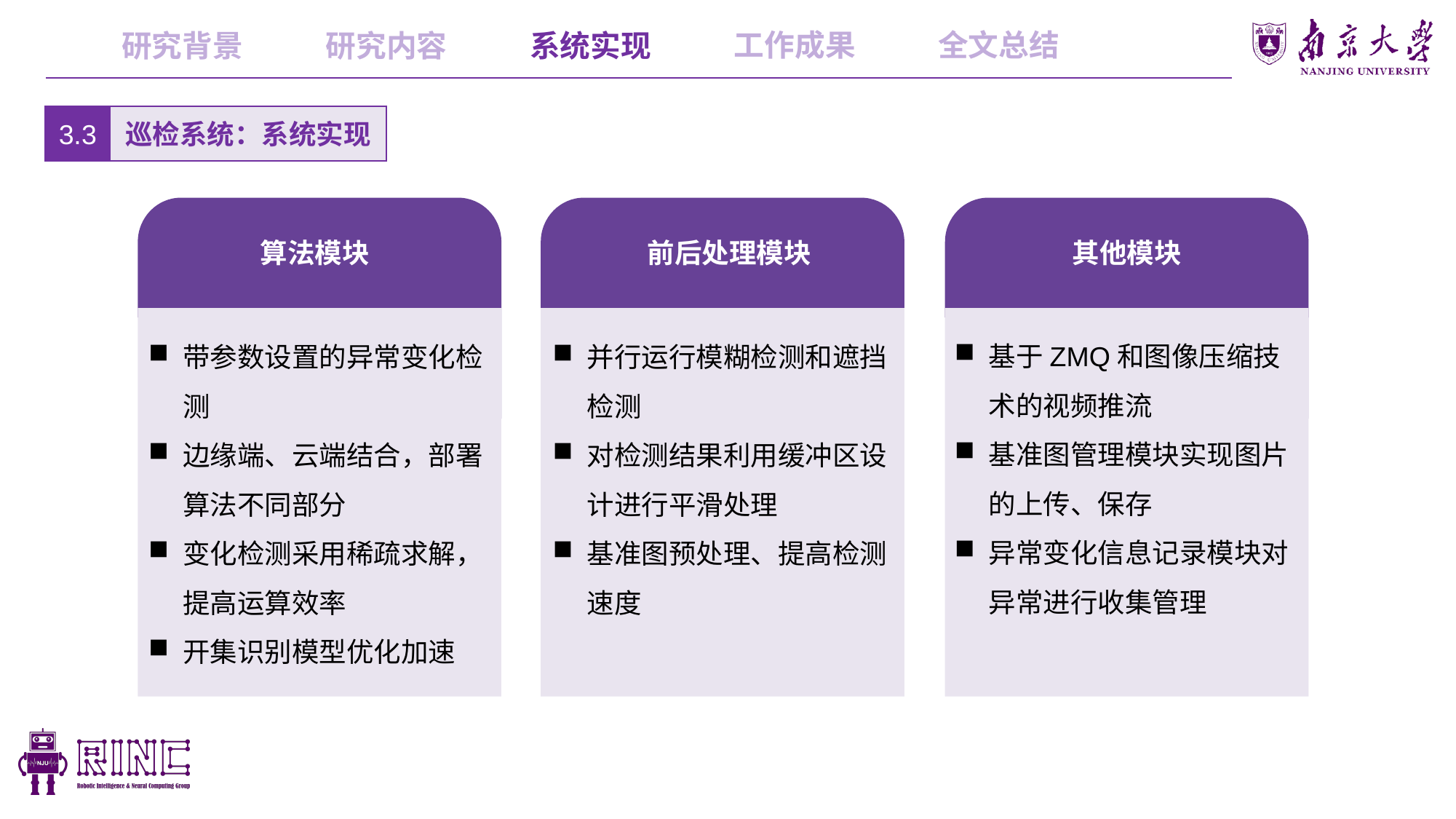

工作成果
全文总结
研究内容
系统实现
研究背景
3.3
巡检系统：系统实现

算法模块
前后处理模块
其他模块

基于ZMQ和图像压缩技术的视频推流
基准图管理模块实现图片的上传、保存
异常变化信息记录模块对异常进行收集管理
带参数设置的异常变化检测
边缘端、云端结合，部署算法不同部分
变化检测采用稀疏求解，提高运算效率
开集识别模型优化加速
并行运行模糊检测和遮挡检测
对检测结果利用缓冲区设计进行平滑处理
基准图预处理、提高检测速度